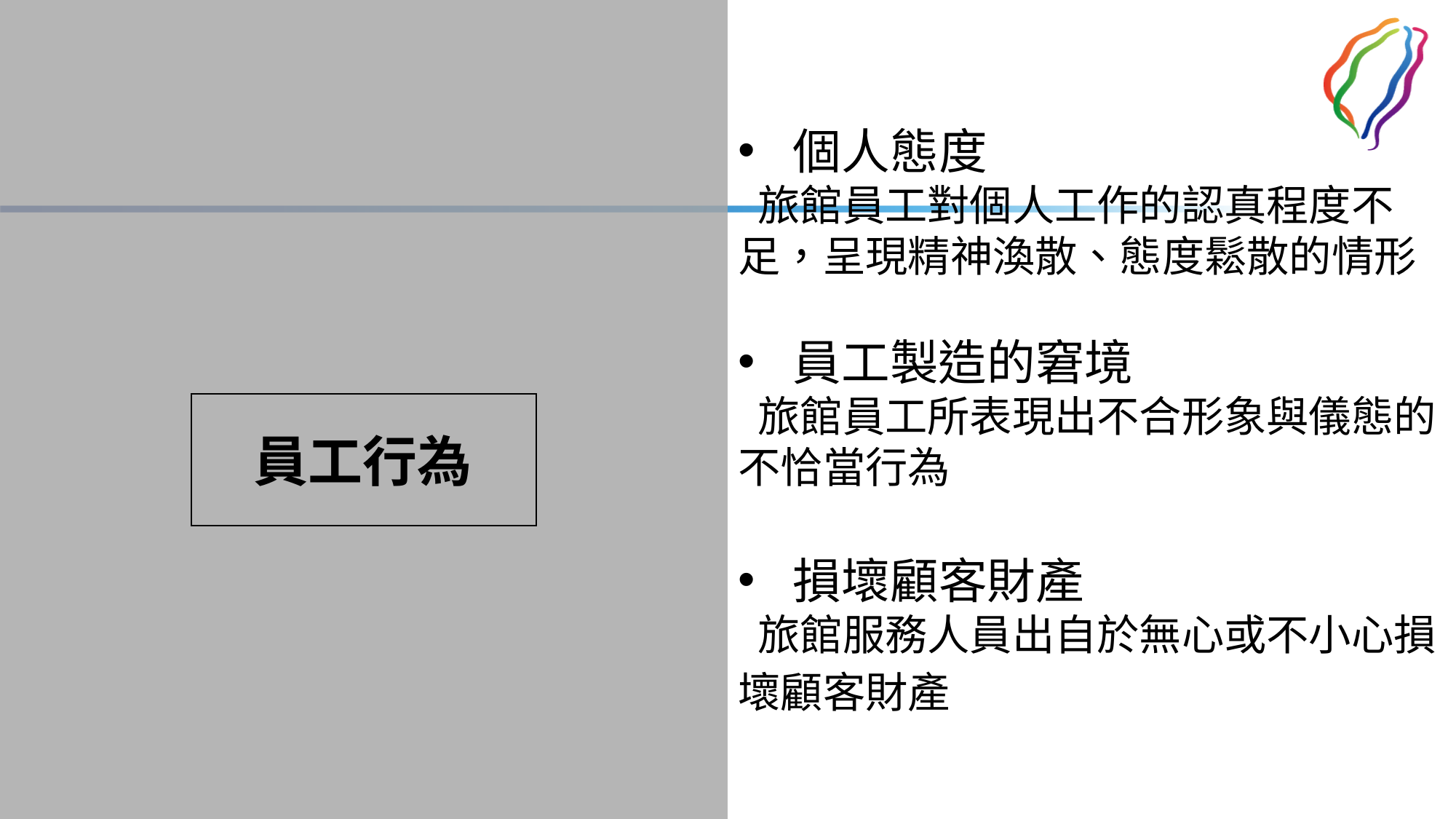

個人態度
 旅館員工對個人工作的認真程度不足，呈現精神渙散、態度鬆散的情形

員工製造的窘境
 旅館員工所表現出不合形象與儀態的不恰當行為

損壞顧客財產
 旅館服務人員出自於無心或不小心損壞顧客財產
員工行為